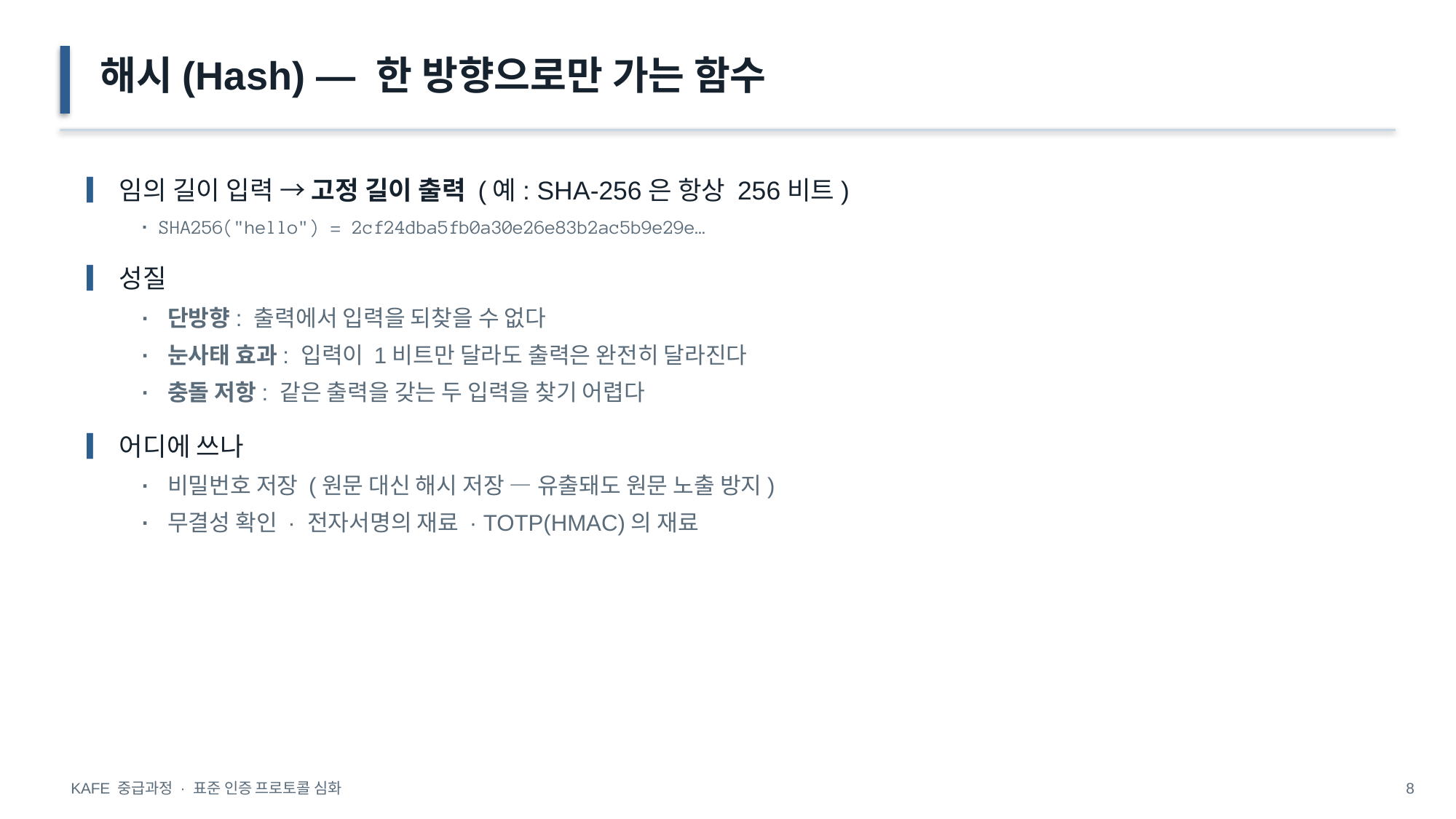

해시(Hash) — 한 방향으로만 가는 함수

▎임의 길이 입력 → 고정 길이 출력 (예: SHA-256은 항상 256비트)
·  SHA256("hello") = 2cf24dba5fb0a30e26e83b2ac5b9e29e…
▎성질
·  단방향: 출력에서 입력을 되찾을 수 없다
·  눈사태 효과: 입력이 1비트만 달라도 출력은 완전히 달라진다
·  충돌 저항: 같은 출력을 갖는 두 입력을 찾기 어렵다
▎어디에 쓰나
·  비밀번호 저장 (원문 대신 해시 저장 — 유출돼도 원문 노출 방지)
·  무결성 확인 · 전자서명의 재료 · TOTP(HMAC)의 재료
KAFE 중급과정 · 표준 인증 프로토콜 심화
8